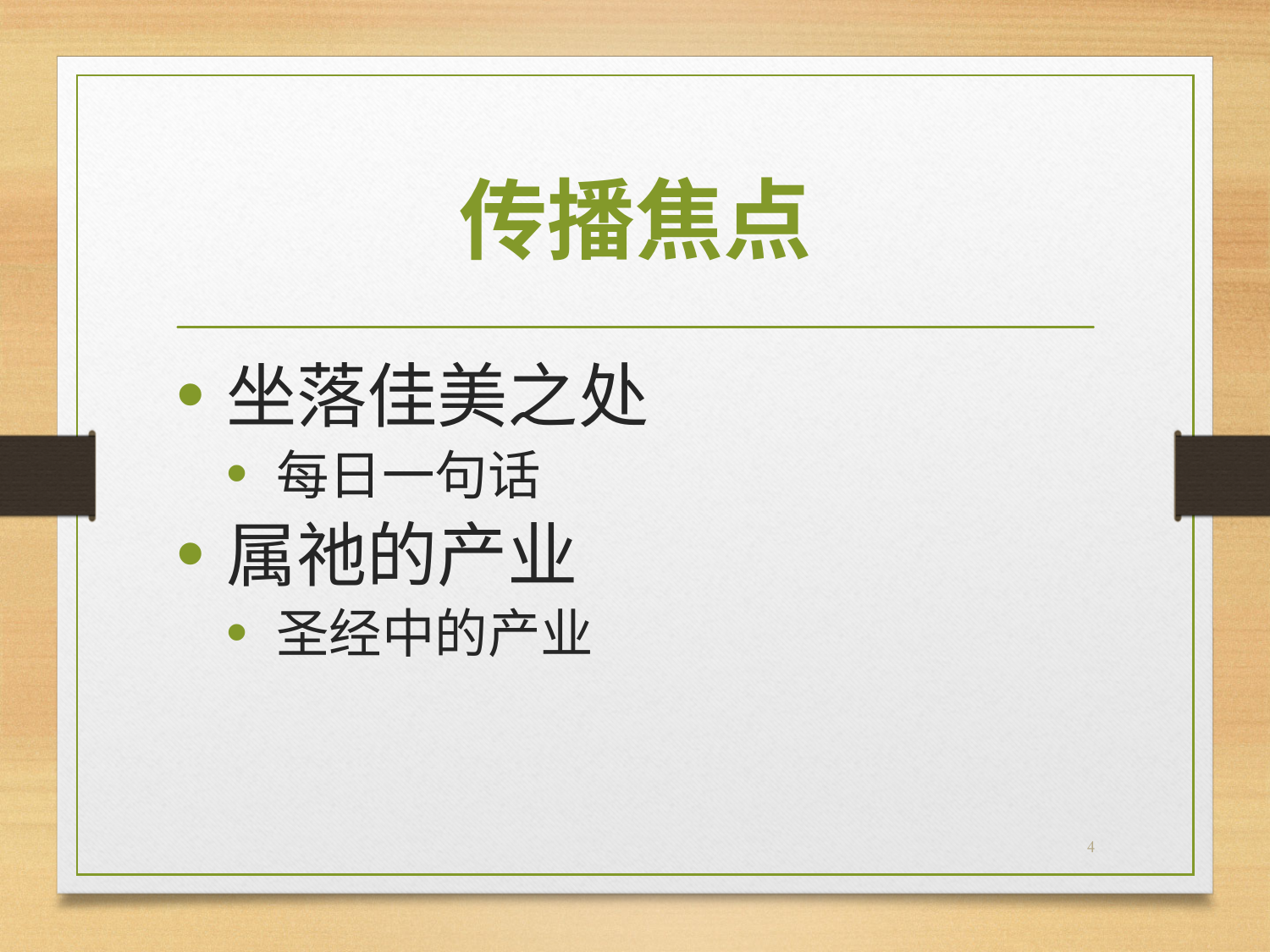

# 传播焦点
坐落佳美之处
每日一句话
属祂的产业
圣经中的产业

4